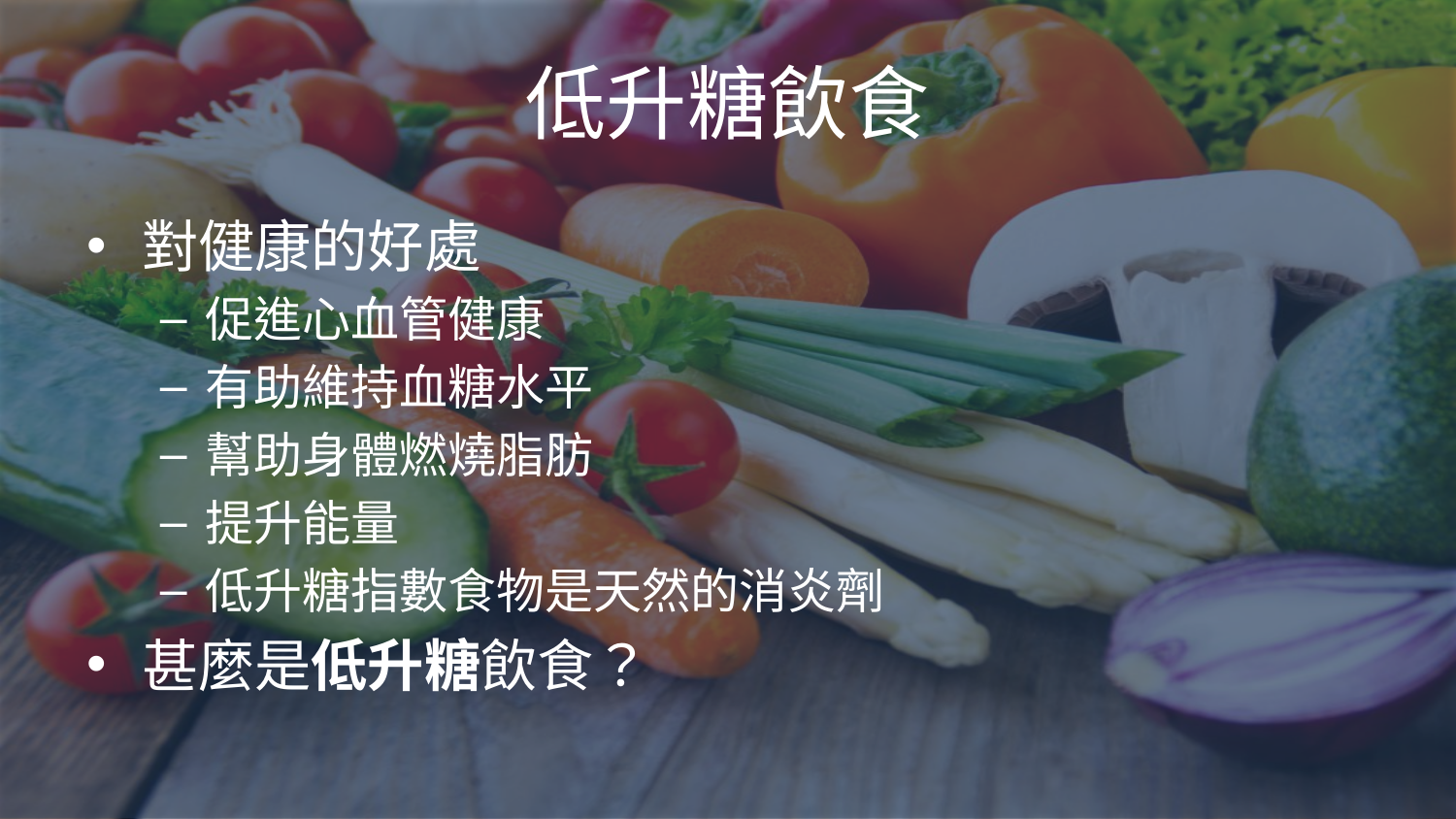

低升糖飲食
對健康的好處
促進心血管健康
有助維持血糖水平
幫助身體燃燒脂肪
提升能量
低升糖指數食物是天然的消炎劑
甚麼是低升糖飲食？